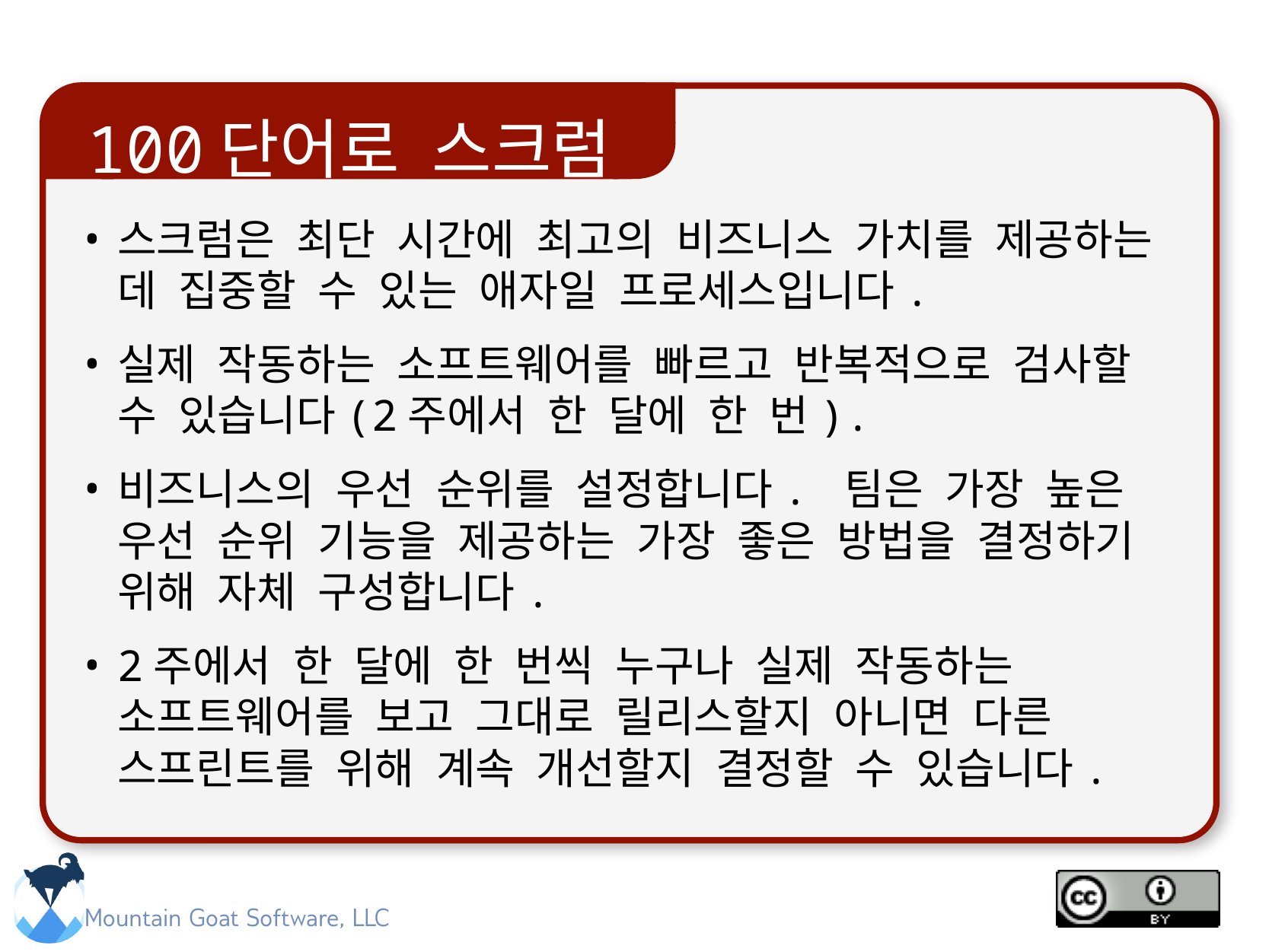

100단어로 스크럼

스크럼은 최단 시간에 최고의 비즈니스 가치를 제공하는 데 집중할 수 있는 애자일 프로세스입니다.
실제 작동하는 소프트웨어를 빠르고 반복적으로 검사할 수 있습니다(2주에서 한 달에 한 번).
비즈니스의 우선 순위를 설정합니다. 팀은 가장 높은 우선 순위 기능을 제공하는 가장 좋은 방법을 결정하기 위해 자체 구성합니다.
2주에서 한 달에 한 번씩 누구나 실제 작동하는 소프트웨어를 보고 그대로 릴리스할지 아니면 다른 스프린트를 위해 계속 개선할지 결정할 수 있습니다.